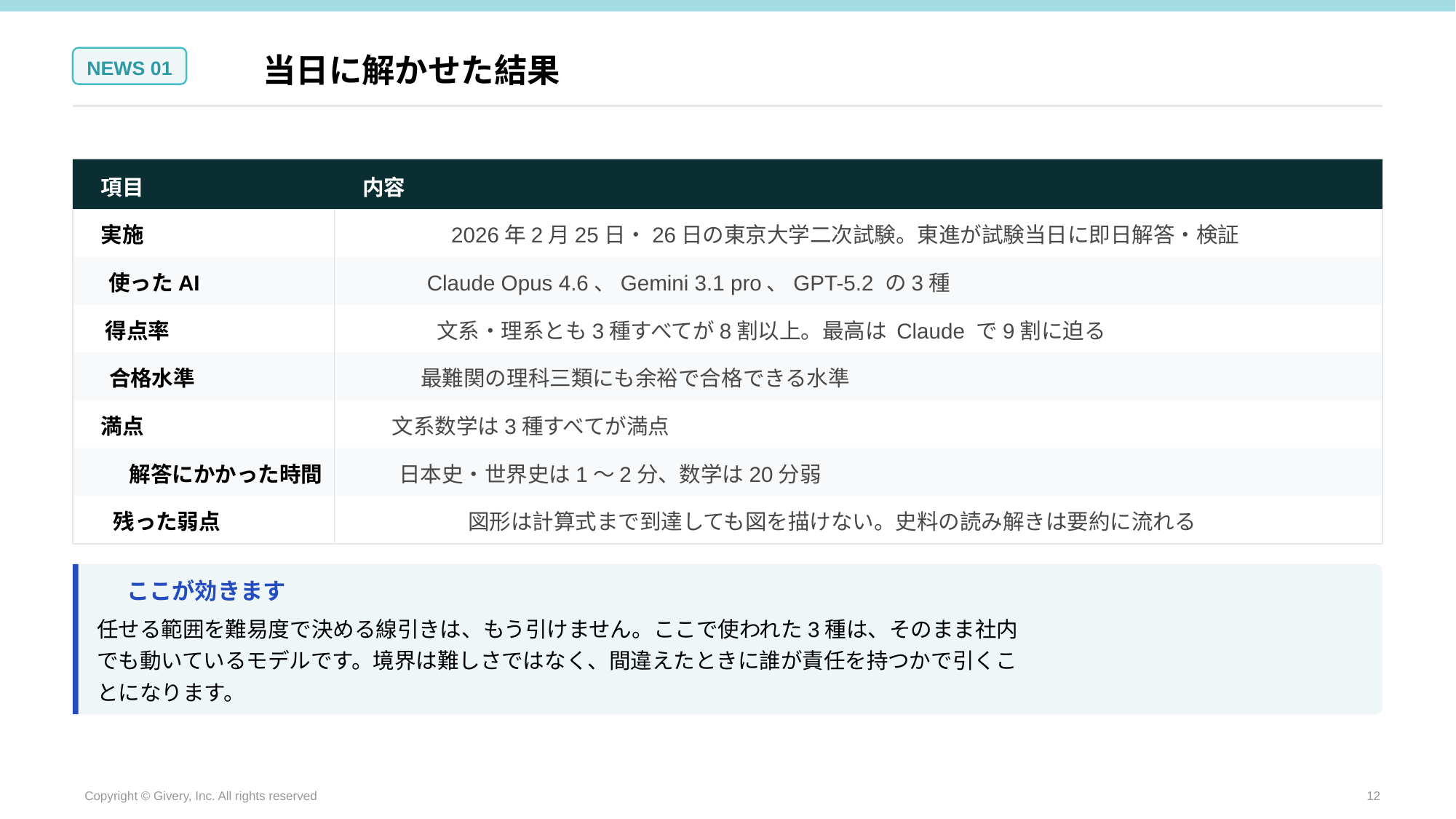

当日に解かせた結果
NEWS 01

項目
内容

実施
2026年2月25日・26日の東京大学二次試験。東進が試験当日に即日解答・検証

使ったAI
Claude Opus 4.6、Gemini 3.1 pro、GPT-5.2 の3種

得点率
文系・理系とも3種すべてが8割以上。最高は Claude で9割に迫る

合格水準
最難関の理科三類にも余裕で合格できる水準

満点
文系数学は3種すべてが満点

解答にかかった時間
日本史・世界史は1〜2分、数学は20分弱

残った弱点
図形は計算式まで到達しても図を描けない。史料の読み解きは要約に流れる

ここが効きます
任せる範囲を難易度で決める線引きは、もう引けません。ここで使われた3種は、そのまま社内
でも動いているモデルです。境界は難しさではなく、間違えたときに誰が責任を持つかで引くこ
とになります。
Copyright © Givery, Inc. All rights reserved
12